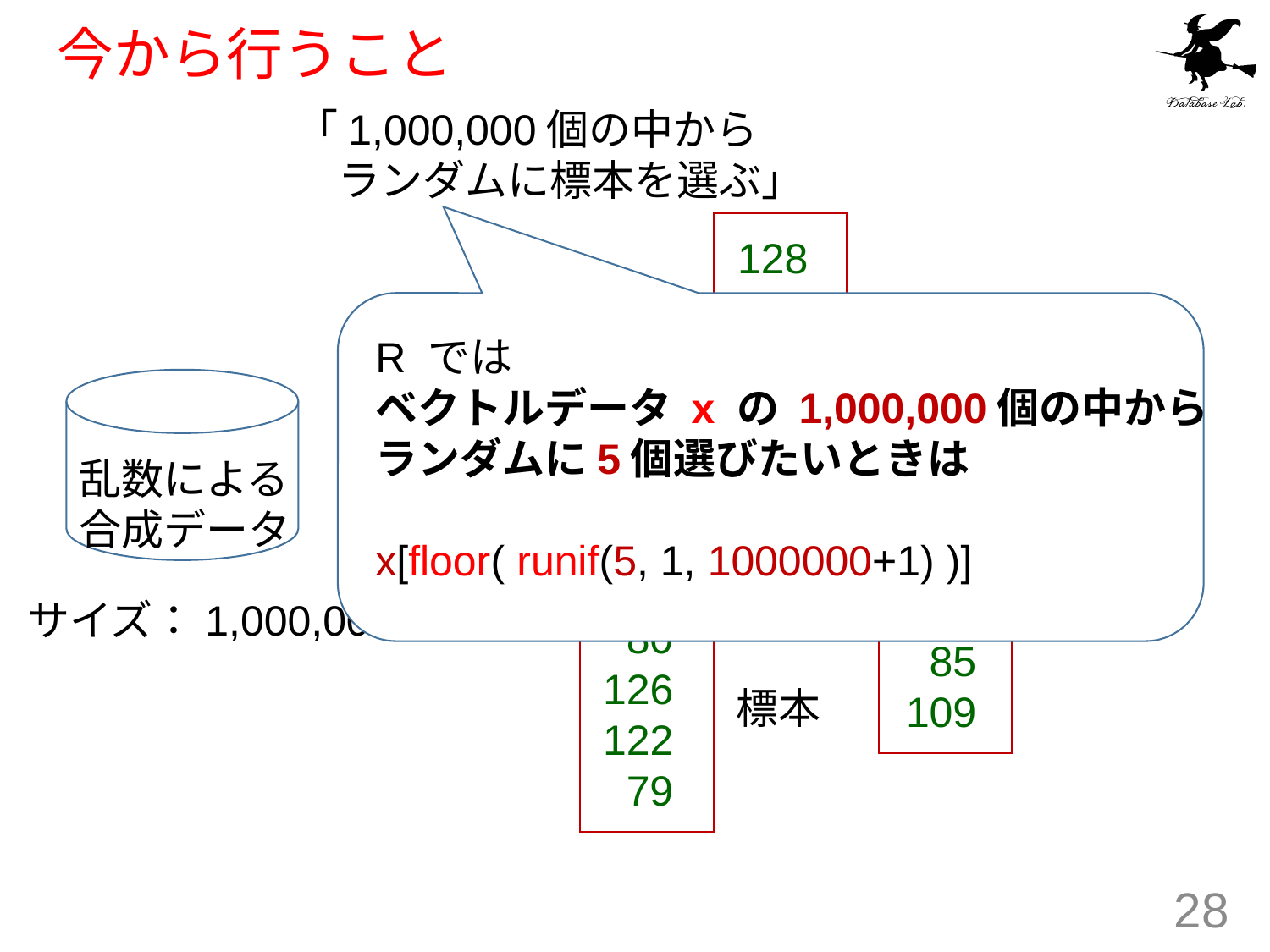

# 今から行うこと
「1,000,000個の中から
　ランダムに標本を選ぶ」

128
104
124
85
120
標本

R では
ベクトルデータ x の 1,000,000個の中から
ランダムに5個選びたいときは

x[floor( runif(5, 1, 1000000+1) )]

乱数による
合成データ

118
110
96
85
109

80
80
126
122
79
サイズ：1,000,000
標本
標本
28